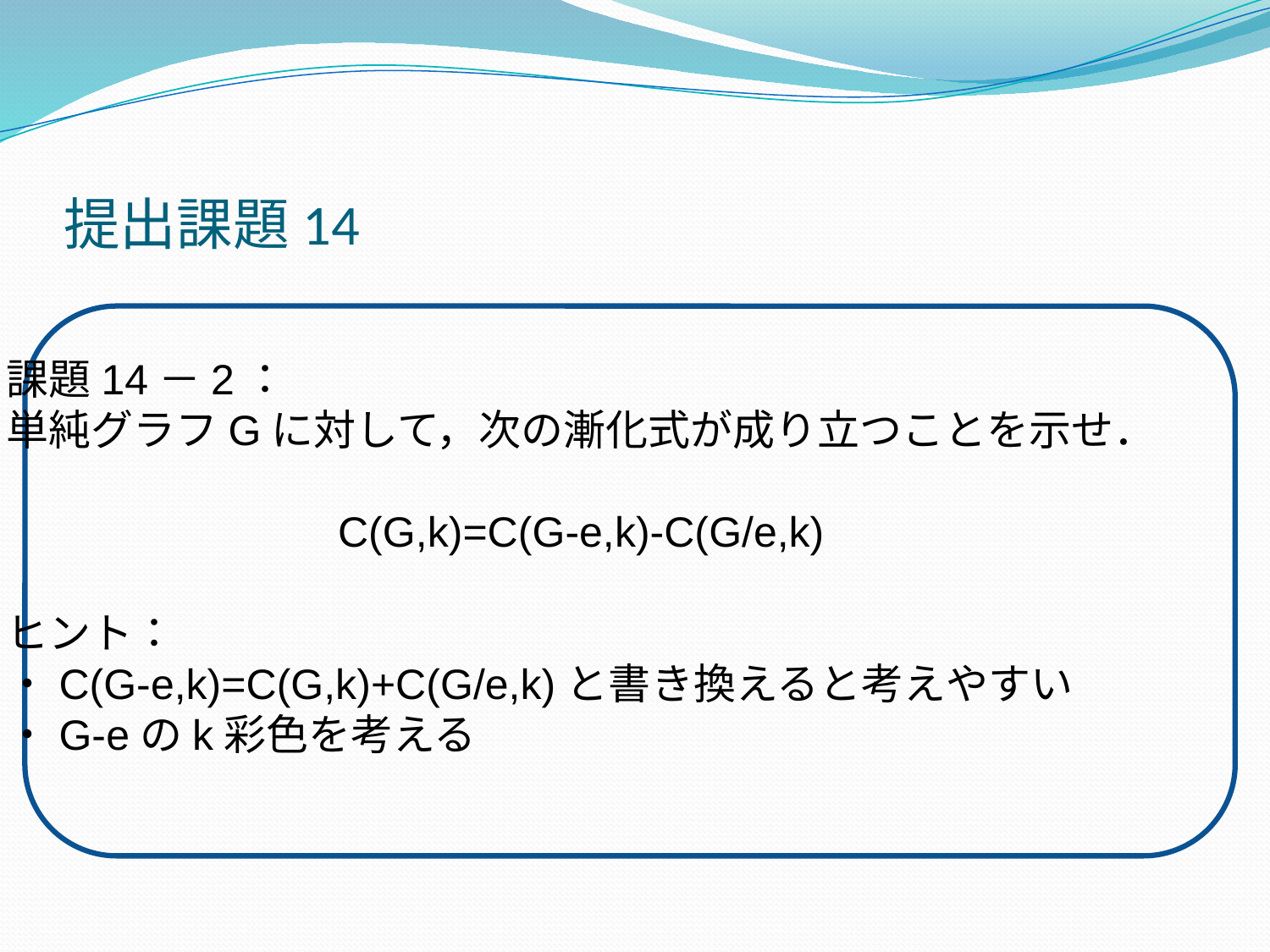

# 提出課題14

課題14－2：
単純グラフGに対して，次の漸化式が成り立つことを示せ．

C(G,k)=C(G-e,k)-C(G/e,k)

ヒント：
・C(G-e,k)=C(G,k)+C(G/e,k)と書き換えると考えやすい
・G-eのk彩色を考える